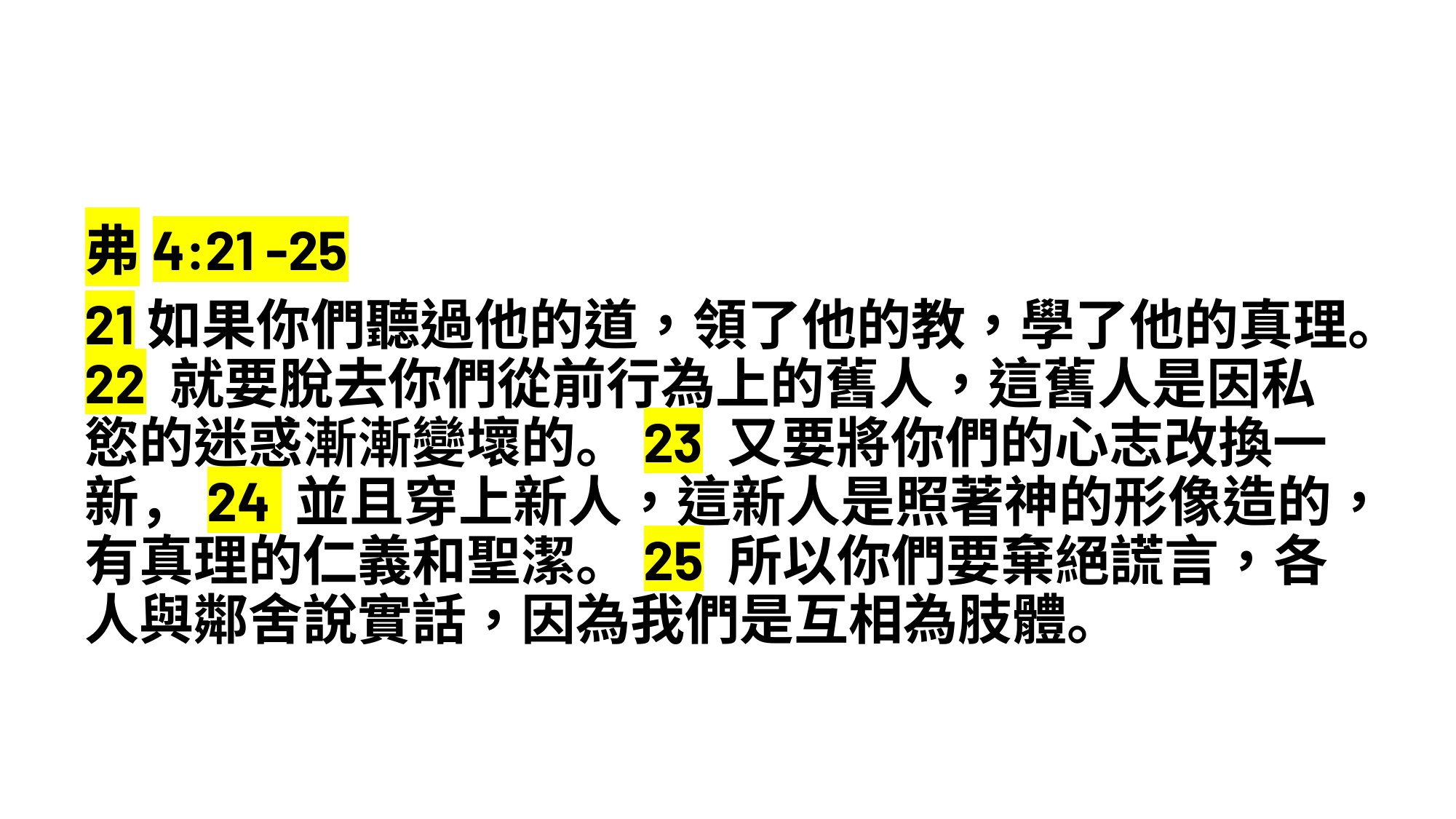

弗4:21 -25
21如果你們聽過他的道，領了他的教，學了他的真理。22 就要脫去你們從前行為上的舊人，這舊人是因私慾的迷惑漸漸變壞的。23 又要將你們的心志改換一新，24 並且穿上新人，這新人是照著神的形像造的，有真理的仁義和聖潔。25 所以你們要棄絕謊言，各人與鄰舍說實話，因為我們是互相為肢體。